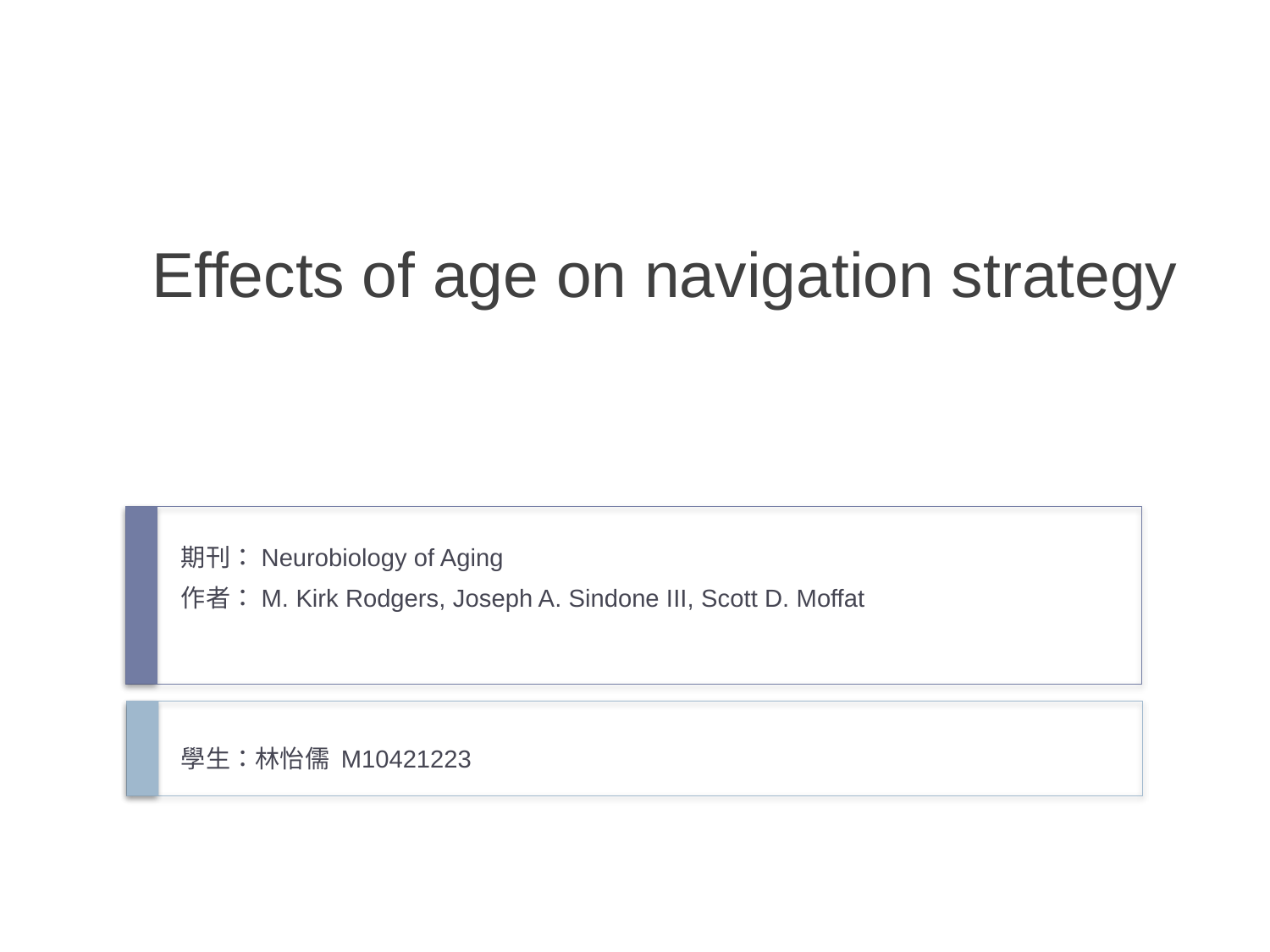

# Effects of age on navigation strategy
期刊：Neurobiology of Aging
作者：M. Kirk Rodgers, Joseph A. Sindone III, Scott D. Moffat

學生：林怡儒 M10421223